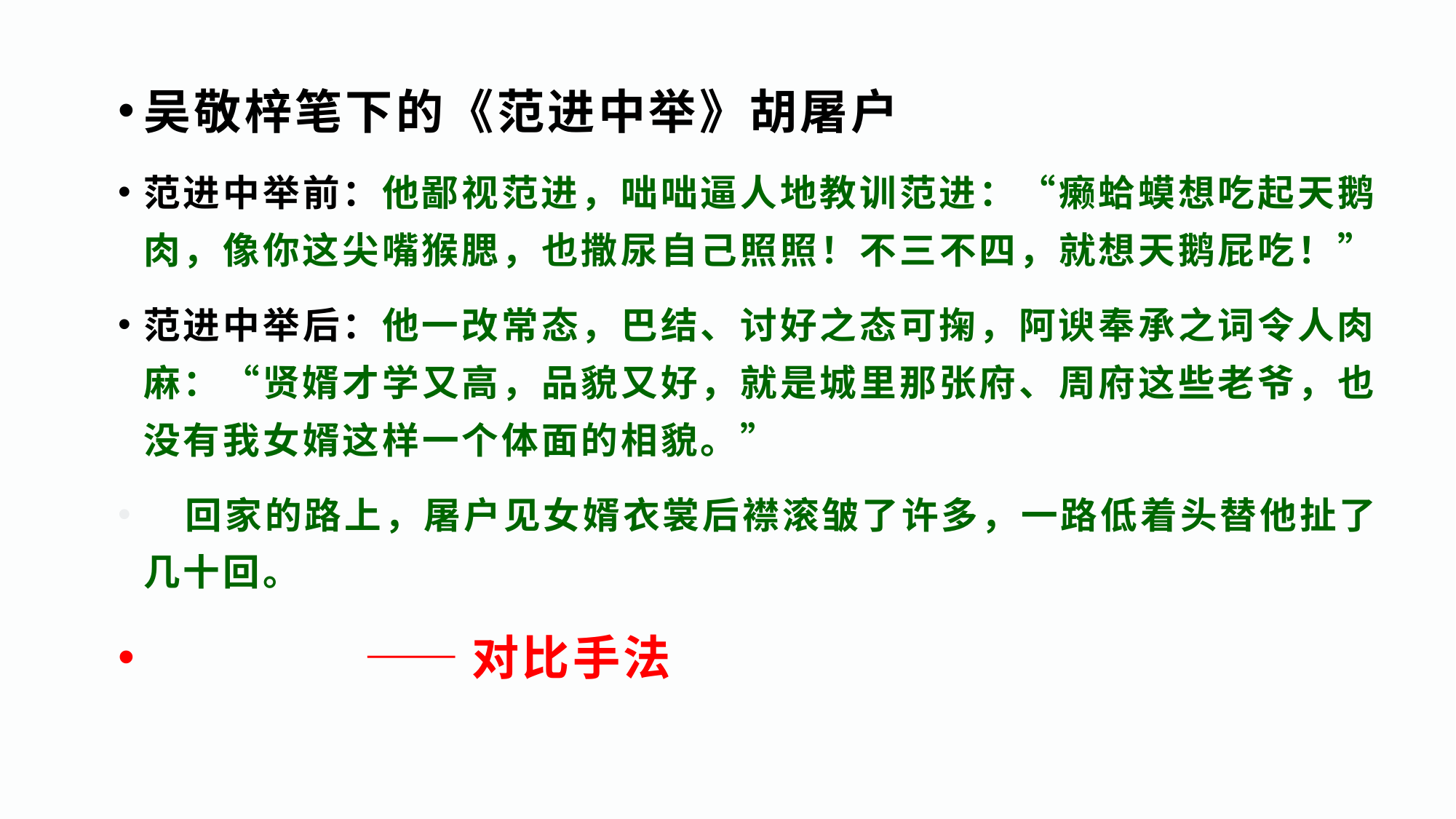

吴敬梓笔下的《范进中举》胡屠户
范进中举前：他鄙视范进，咄咄逼人地教训范进：“癞蛤蟆想吃起天鹅肉，像你这尖嘴猴腮，也撒尿自己照照！不三不四，就想天鹅屁吃！”
范进中举后：他一改常态，巴结、讨好之态可掬，阿谀奉承之词令人肉麻：“贤婿才学又高，品貌又好，就是城里那张府、周府这些老爷，也没有我女婿这样一个体面的相貌。”
   回家的路上，屠户见女婿衣裳后襟滚皱了许多，一路低着头替他扯了几十回。
                ——对比手法